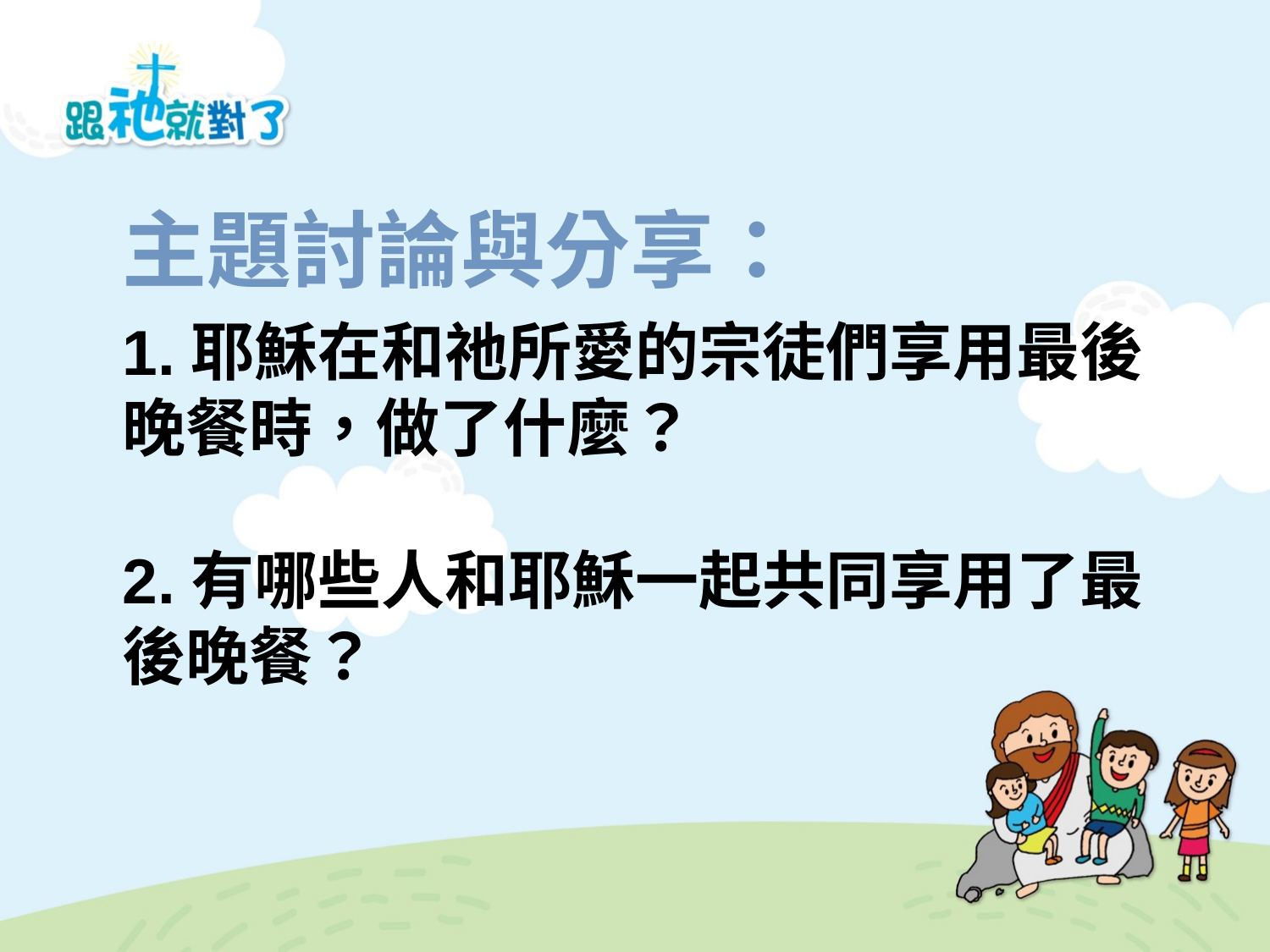

主題討論與分享：
1.耶穌在和祂所愛的宗徒們享用最後晚餐時，做了什麼？

2.有哪些人和耶穌一起共同享用了最後晚餐？